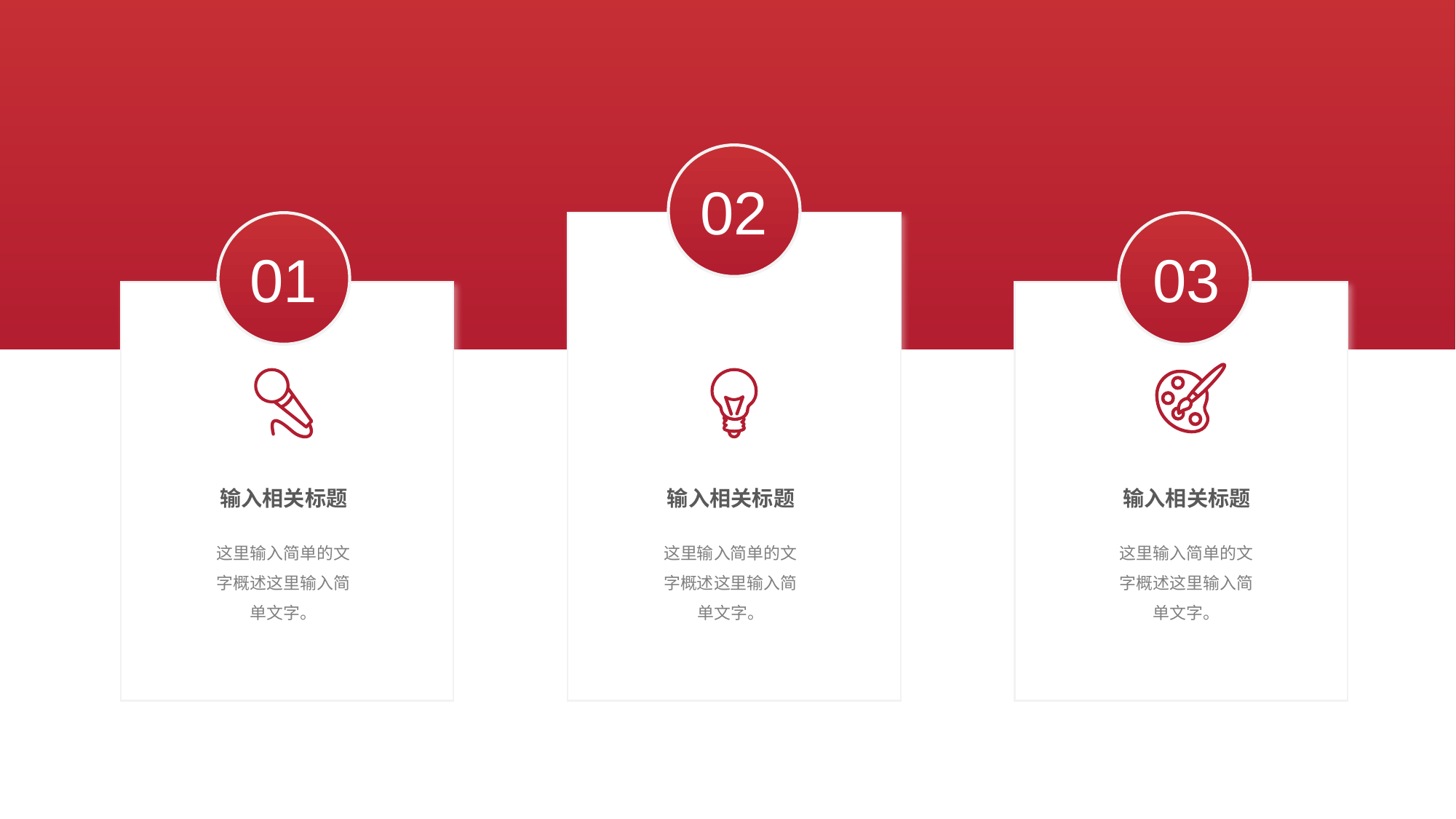

02

输入相关标题
这里输入简单的文字概述这里输入简单文字。

01

输入相关标题
这里输入简单的文字概述这里输入简单文字。

03

输入相关标题
这里输入简单的文字概述这里输入简单文字。